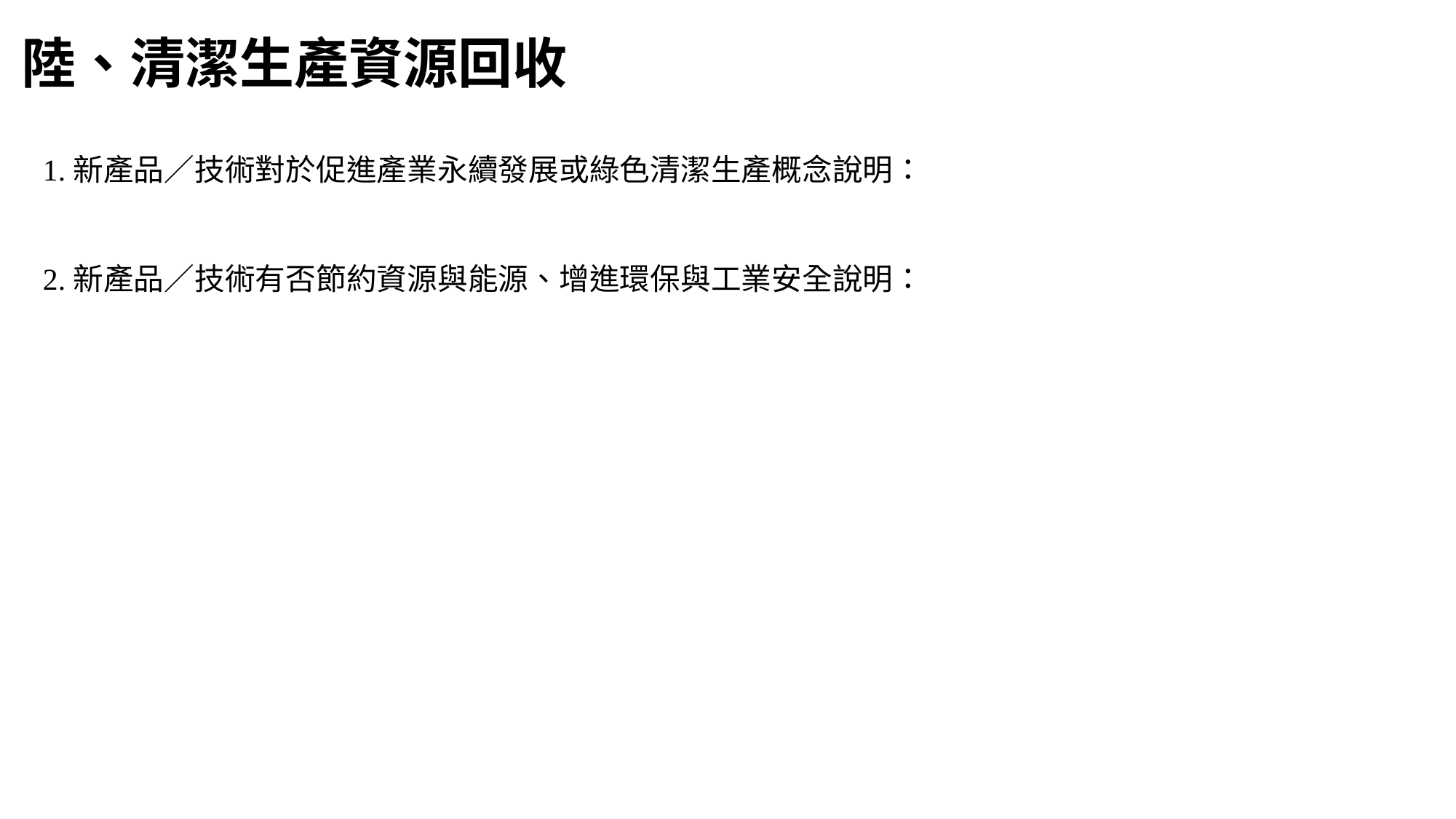

# 陸、清潔生產資源回收
1.新產品／技術對於促進產業永續發展或綠色清潔生產概念說明：

2.新產品／技術有否節約資源與能源、增進環保與工業安全說明：